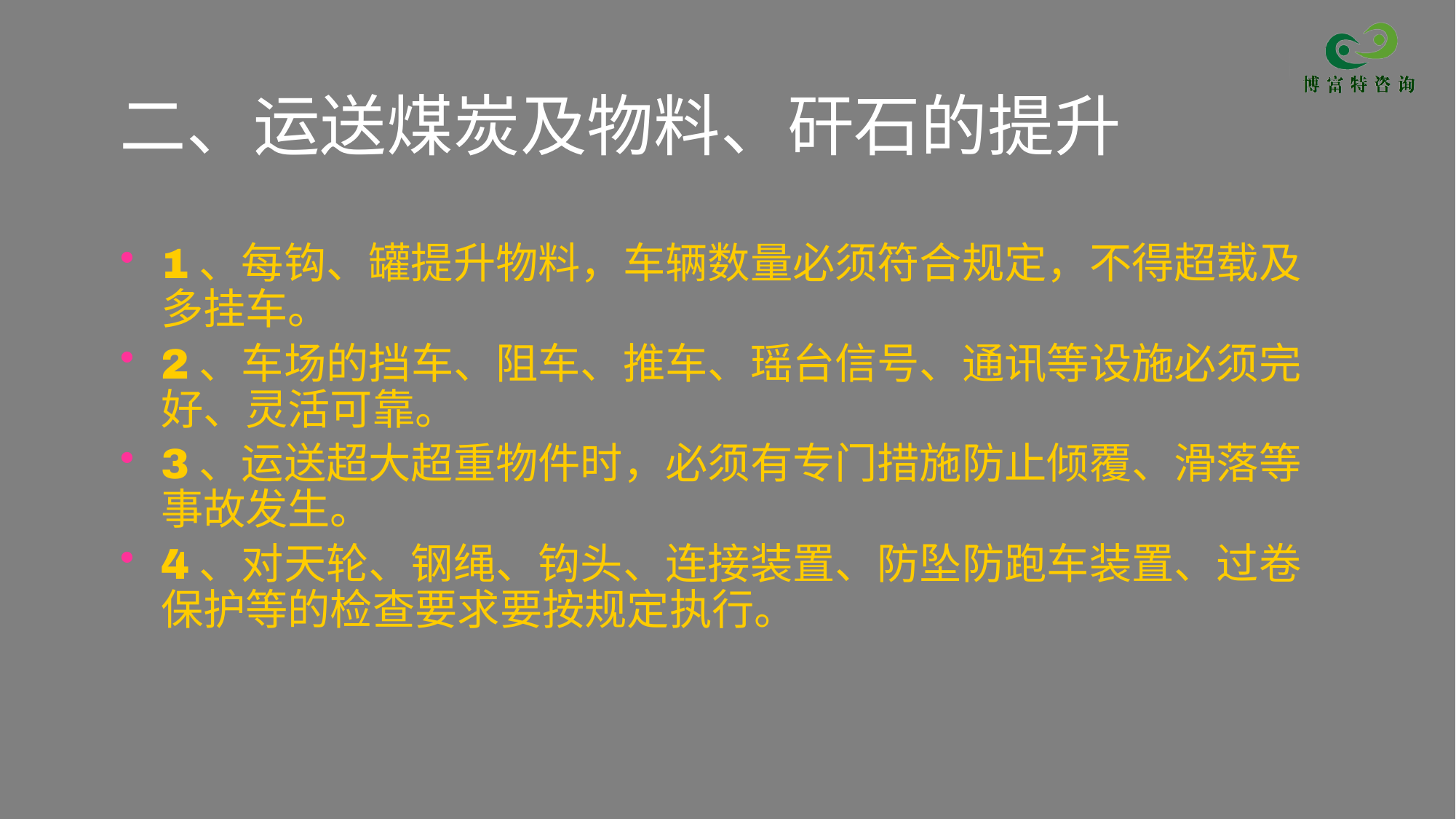

# 二、运送煤炭及物料、矸石的提升
1、每钩、罐提升物料，车辆数量必须符合规定，不得超载及多挂车。
2、车场的挡车、阻车、推车、瑶台信号、通讯等设施必须完好、灵活可靠。
3、运送超大超重物件时，必须有专门措施防止倾覆、滑落等事故发生。
4、对天轮、钢绳、钩头、连接装置、防坠防跑车装置、过卷保护等的检查要求要按规定执行。